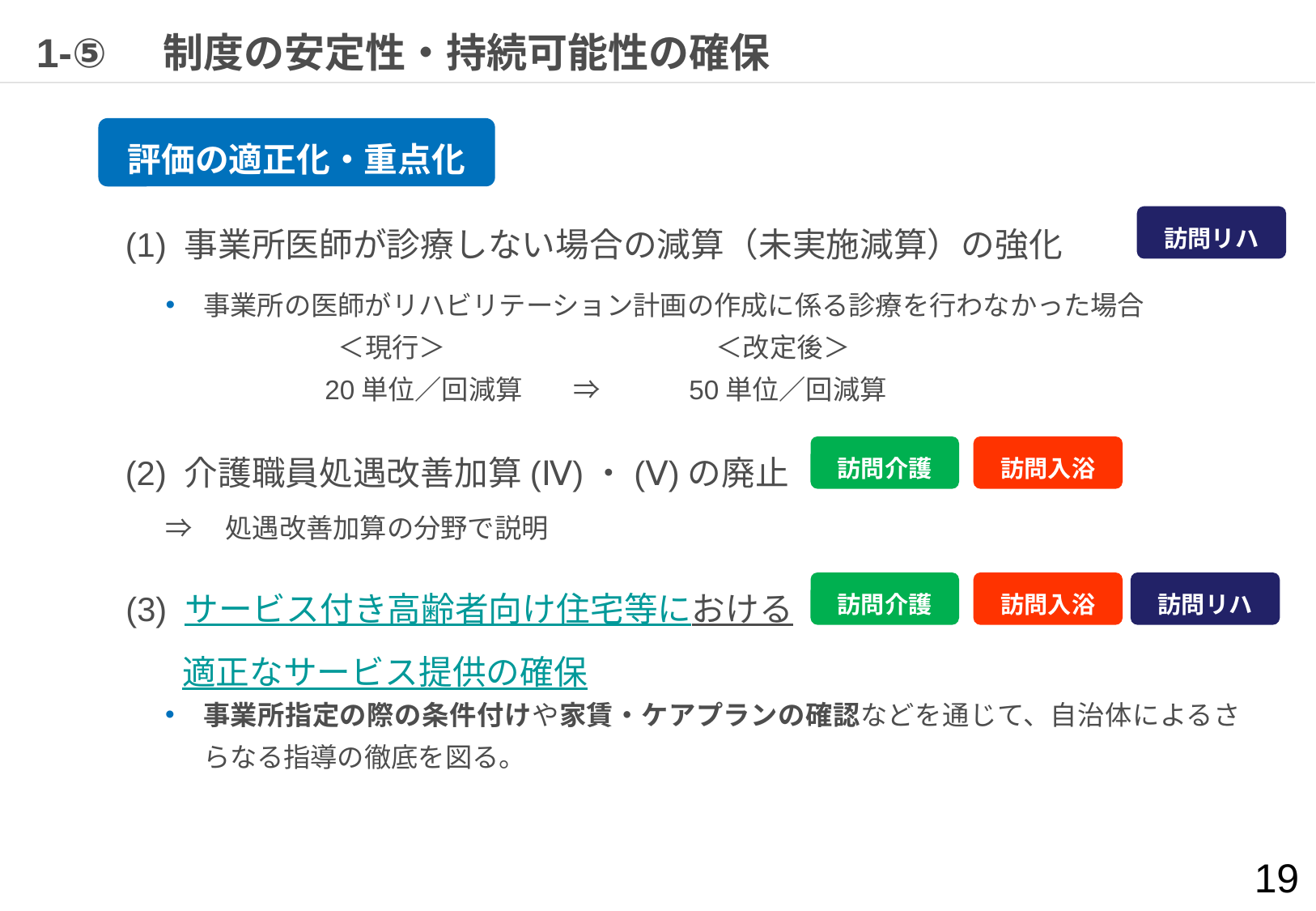

# 1-⑤　制度の安定性・持続可能性の確保
評価の適正化・重点化
訪問リハ
(1) 事業所医師が診療しない場合の減算（未実施減算）の強化
事業所の医師がリハビリテーション計画の作成に係る診療を行わなかった場合
　　　　　＜現行＞　		　＜改定後＞　　　
	20単位／回減算	 ⇒ 	50単位／回減算
訪問入浴
訪問介護
(2) 介護職員処遇改善加算(Ⅳ)・(Ⅴ)の廃止
⇒　処遇改善加算の分野で説明
訪問入浴
訪問リハ
訪問介護
(3) サービス付き高齢者向け住宅等における
　   適正なサービス提供の確保
事業所指定の際の条件付けや家賃・ケアプランの確認などを通じて、自治体によるさらなる指導の徹底を図る。
19